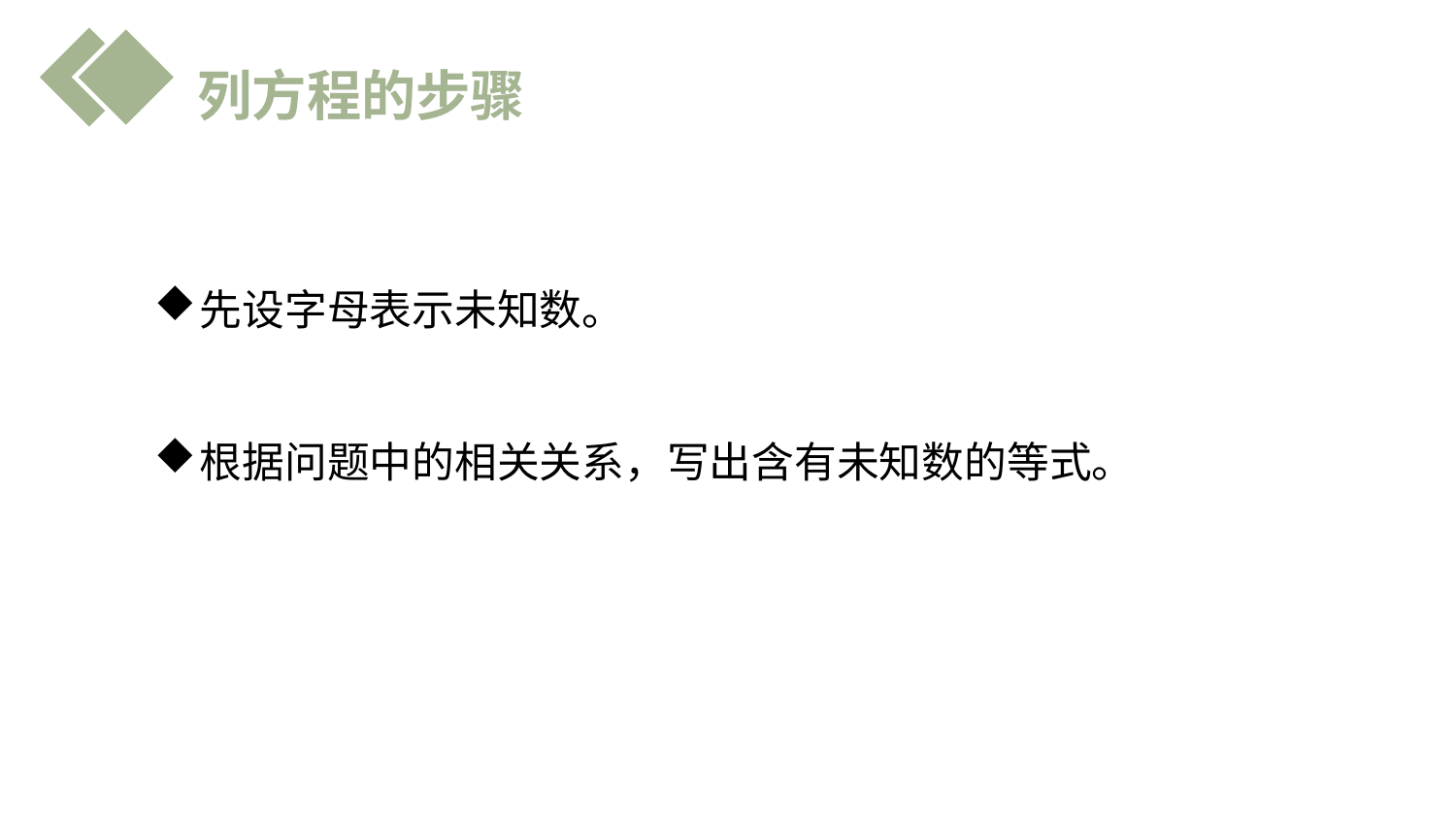

列方程的步骤
先设字母表示未知数。
根据问题中的相关关系，写出含有未知数的等式。